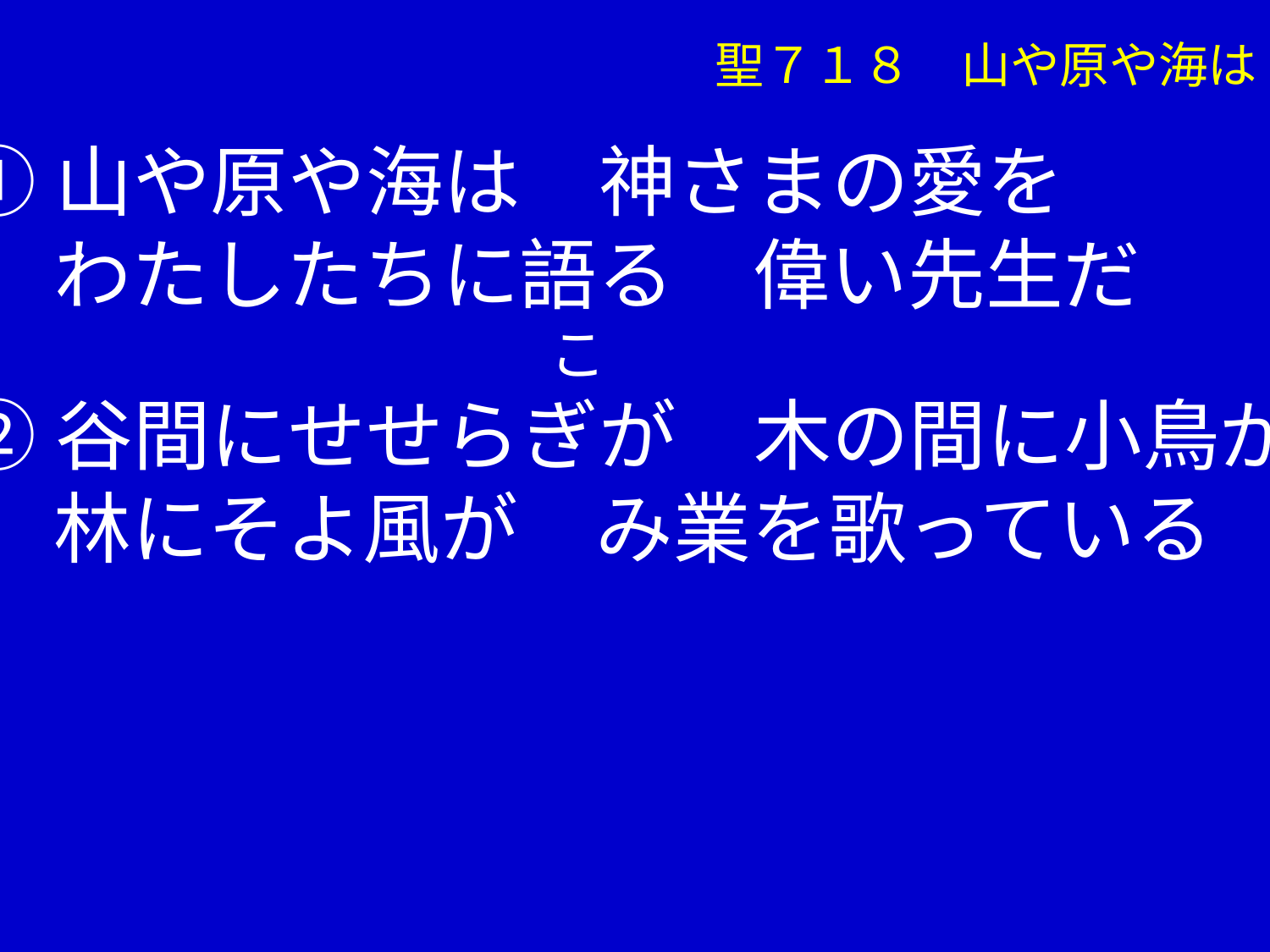

聖７１８　山や原や海は
①山や原や海は　神さまの愛を
　 わたしたちに語る　偉い先生だ
                                         　こ
②谷間にせせらぎが　木の間に小鳥が
　 林にそよ風が　み業を歌っている